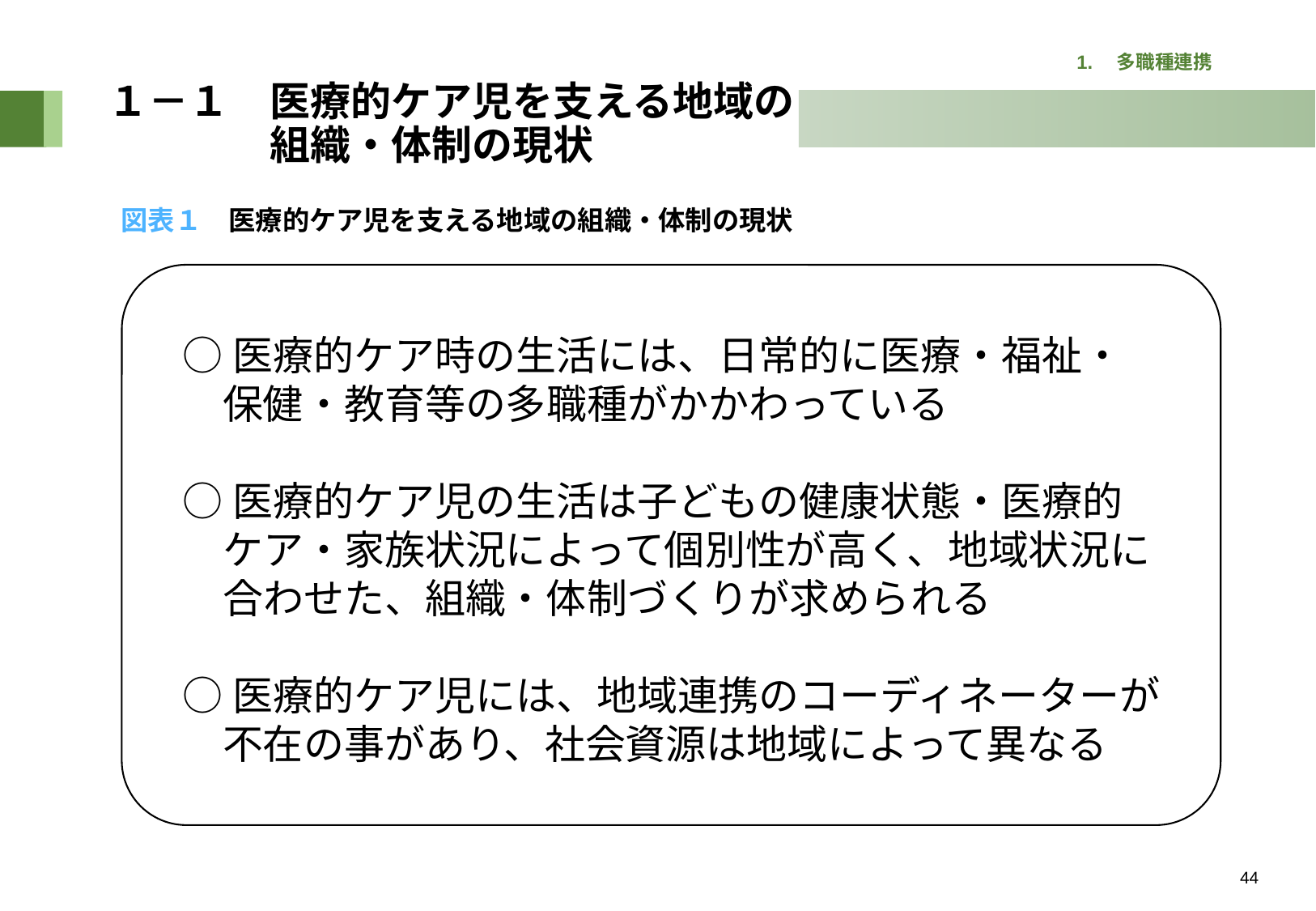

1.　多職種連携
# １－１　医療的ケア児を支える地域の 　　　　組織・体制の現状
図表１　医療的ケア児を支える地域の組織・体制の現状

○医療的ケア時の生活には、日常的に医療・福祉・
　保健・教育等の多職種がかかわっている

○医療的ケア児の生活は子どもの健康状態・医療的
　ケア・家族状況によって個別性が高く、地域状況に
　合わせた、組織・体制づくりが求められる

○医療的ケア児には、地域連携のコーディネーターが
　不在の事があり、社会資源は地域によって異なる
44